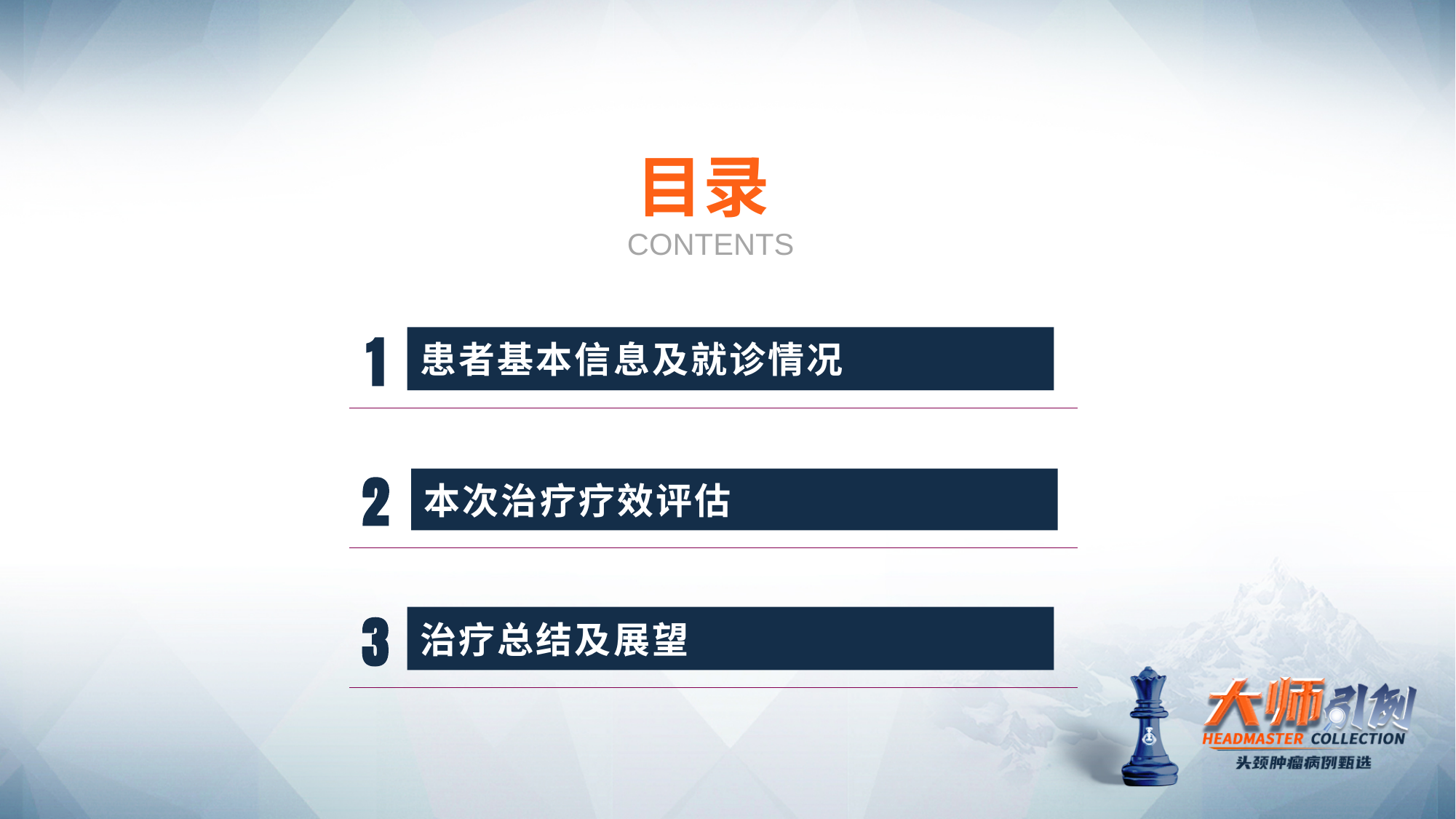

目录
CONTENTS
1
患者基本信息及就诊情况
2
本次治疗疗效评估
3
治疗总结及展望